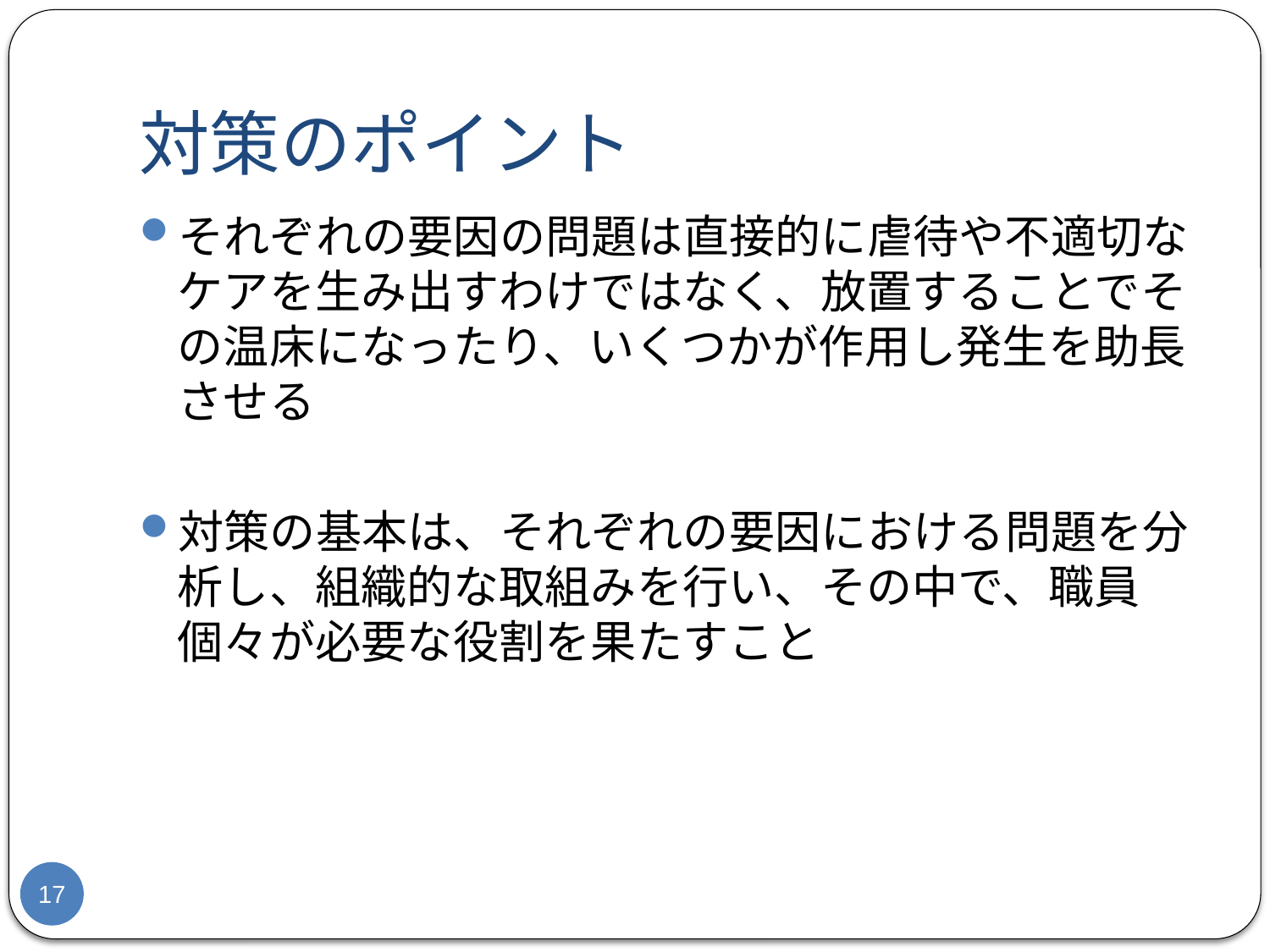

# 対策のポイント
それぞれの要因の問題は直接的に虐待や不適切なケアを生み出すわけではなく、放置することでその温床になったり、いくつかが作用し発生を助長させる

対策の基本は、それぞれの要因における問題を分析し、組織的な取組みを行い、その中で、職員個々が必要な役割を果たすこと
17